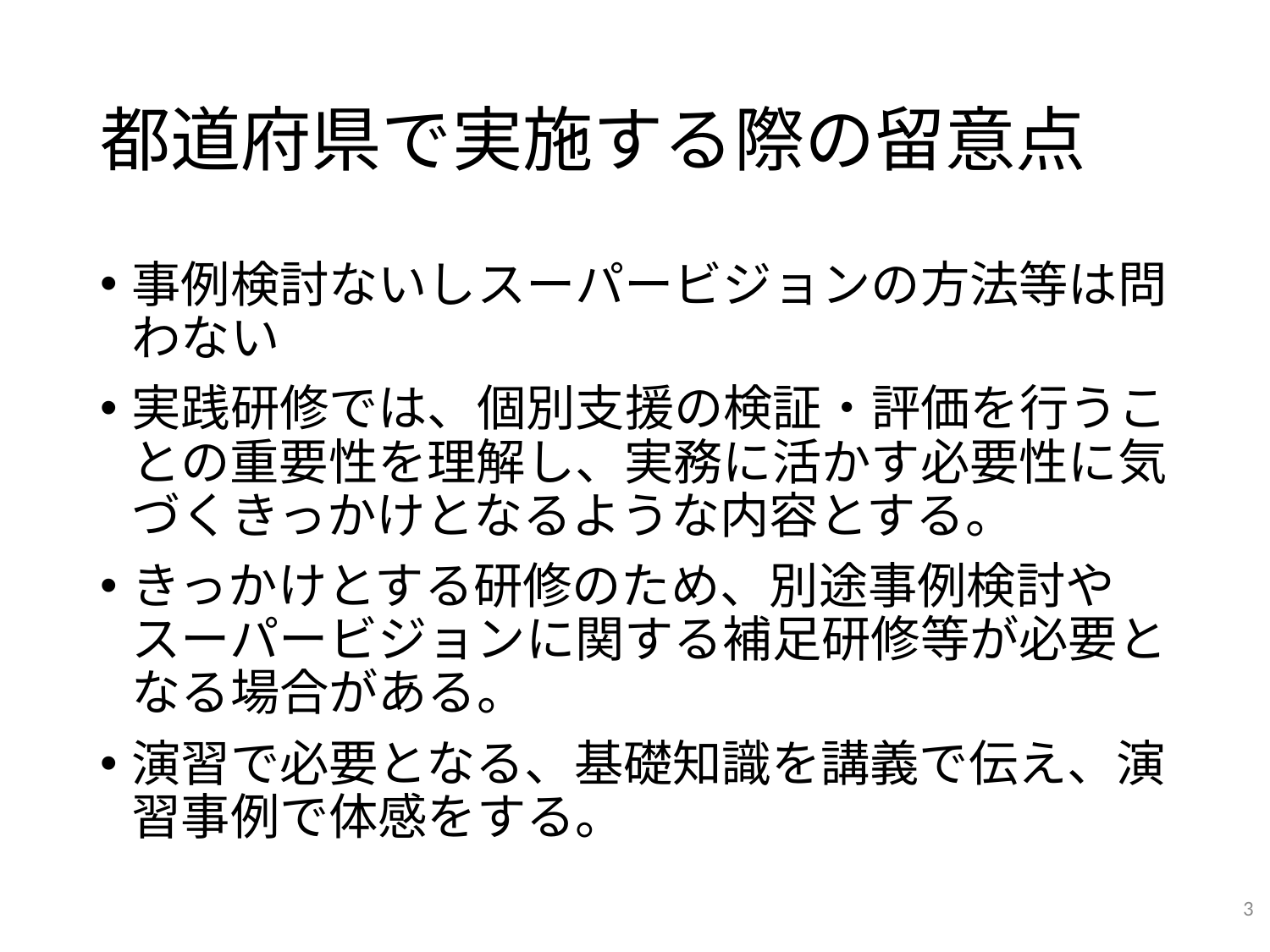

# 都道府県で実施する際の留意点
事例検討ないしスーパービジョンの方法等は問わない
実践研修では、個別支援の検証・評価を行うことの重要性を理解し、実務に活かす必要性に気づくきっかけとなるような内容とする。
きっかけとする研修のため、別途事例検討やスーパービジョンに関する補足研修等が必要となる場合がある。
演習で必要となる、基礎知識を講義で伝え、演習事例で体感をする。

3